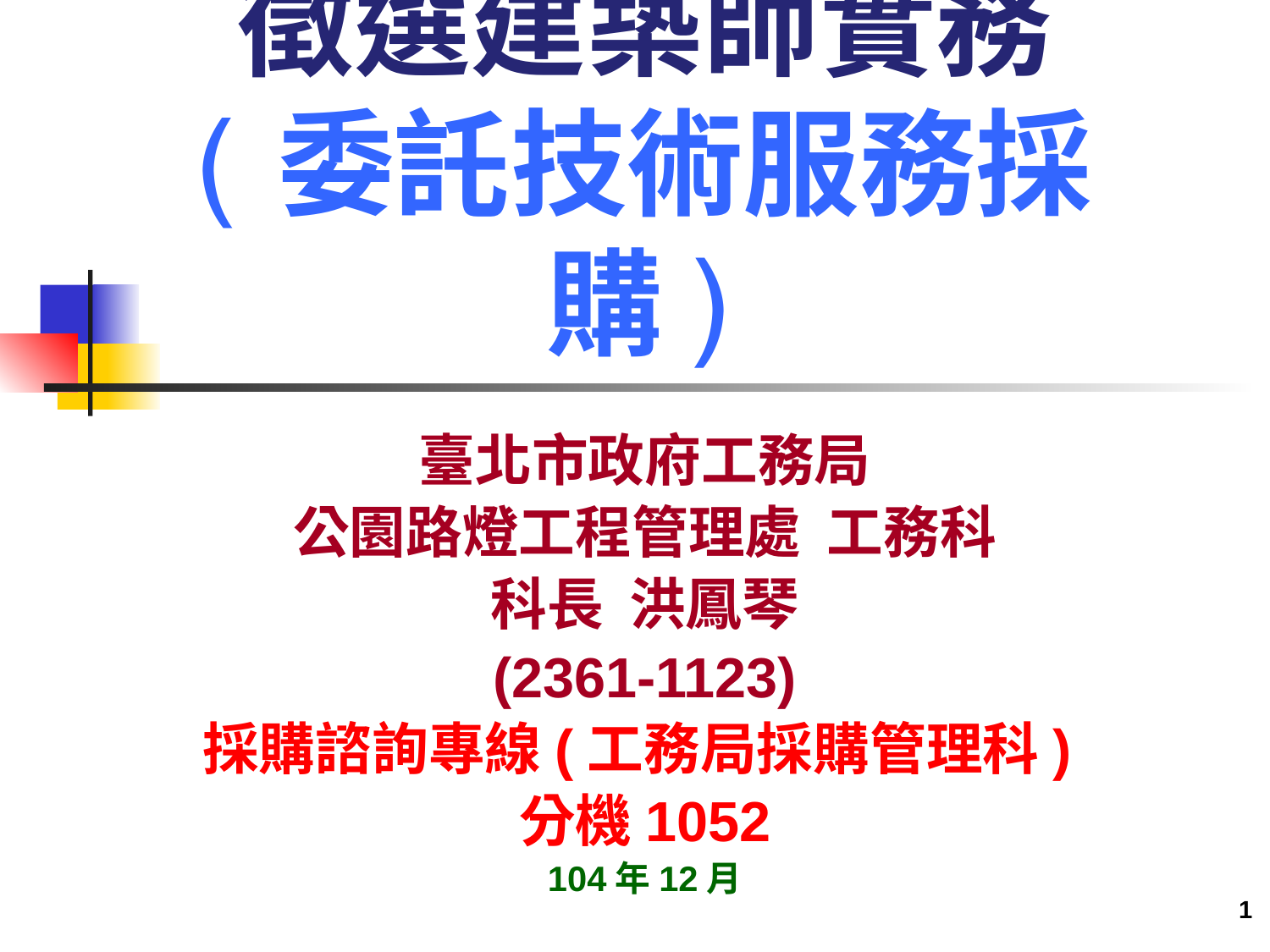

# 徵選建築師實務 (委託技術服務採購)
臺北市政府工務局
公園路燈工程管理處  工務科
科長  洪鳳琴
(2361-1123)
採購諮詢專線(工務局採購管理科)
分機1052
104年12月
1